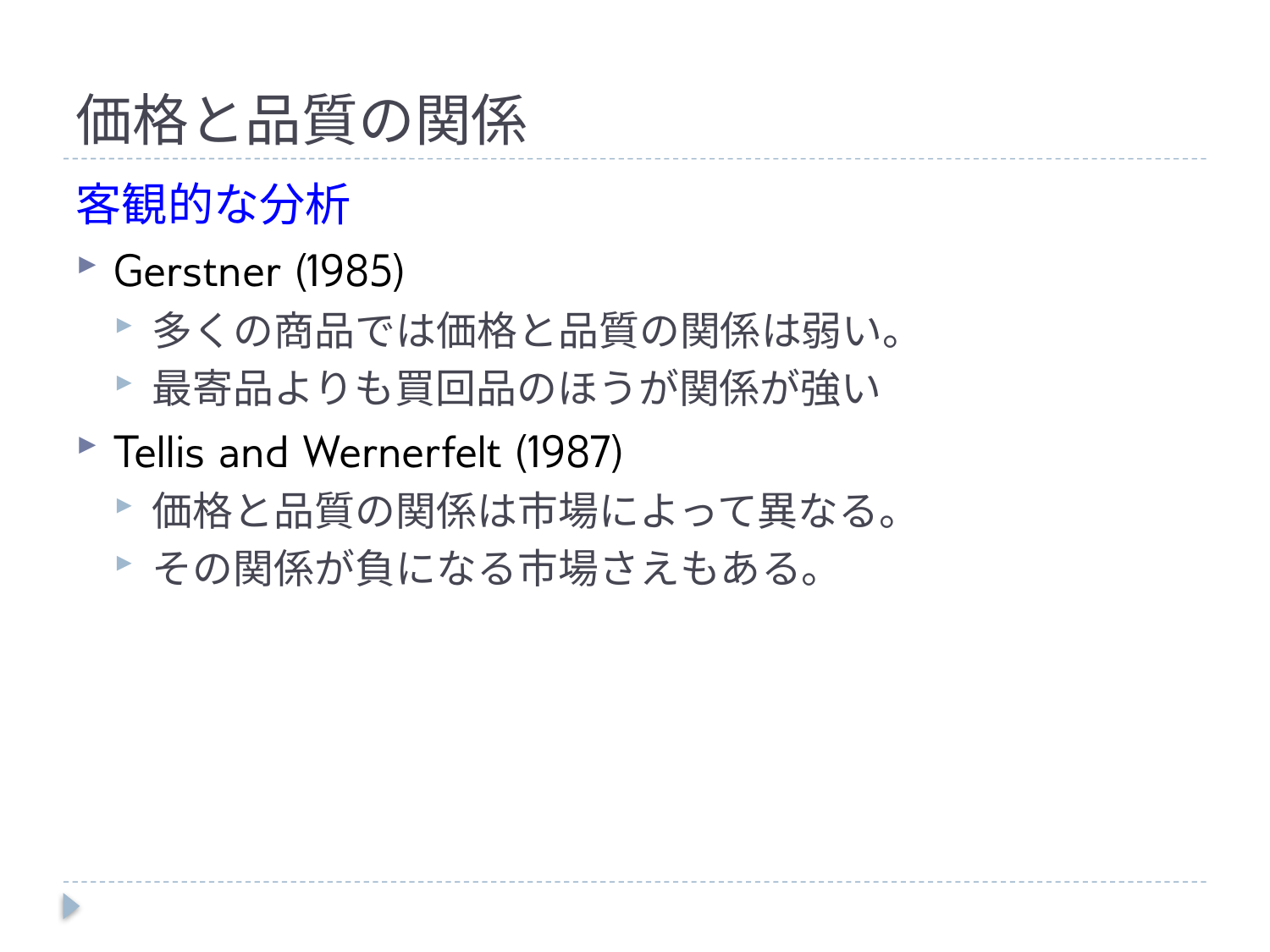

# 価格と品質の関係
客観的な分析
Gerstner (1985)
多くの商品では価格と品質の関係は弱い。
最寄品よりも買回品のほうが関係が強い
Tellis and Wernerfelt (1987)
価格と品質の関係は市場によって異なる。
その関係が負になる市場さえもある。